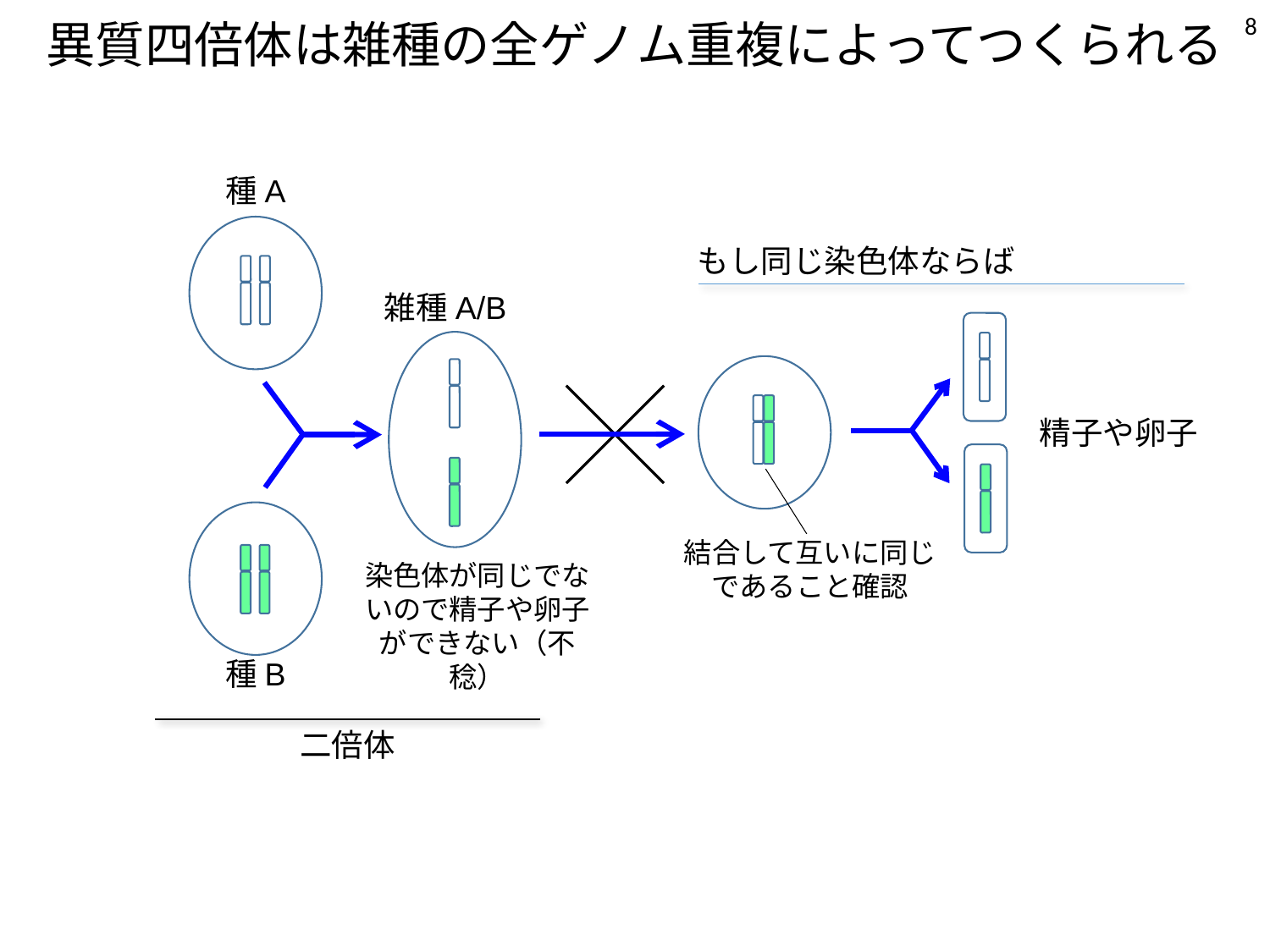

8
異質四倍体は雑種の全ゲノム重複によってつくられる
種A

もし同じ染色体ならば

精子や卵子

結合して互いに同じ
であること確認

雑種A/B

染色体が同じでないので精子や卵子ができない（不稔）
種B
二倍体